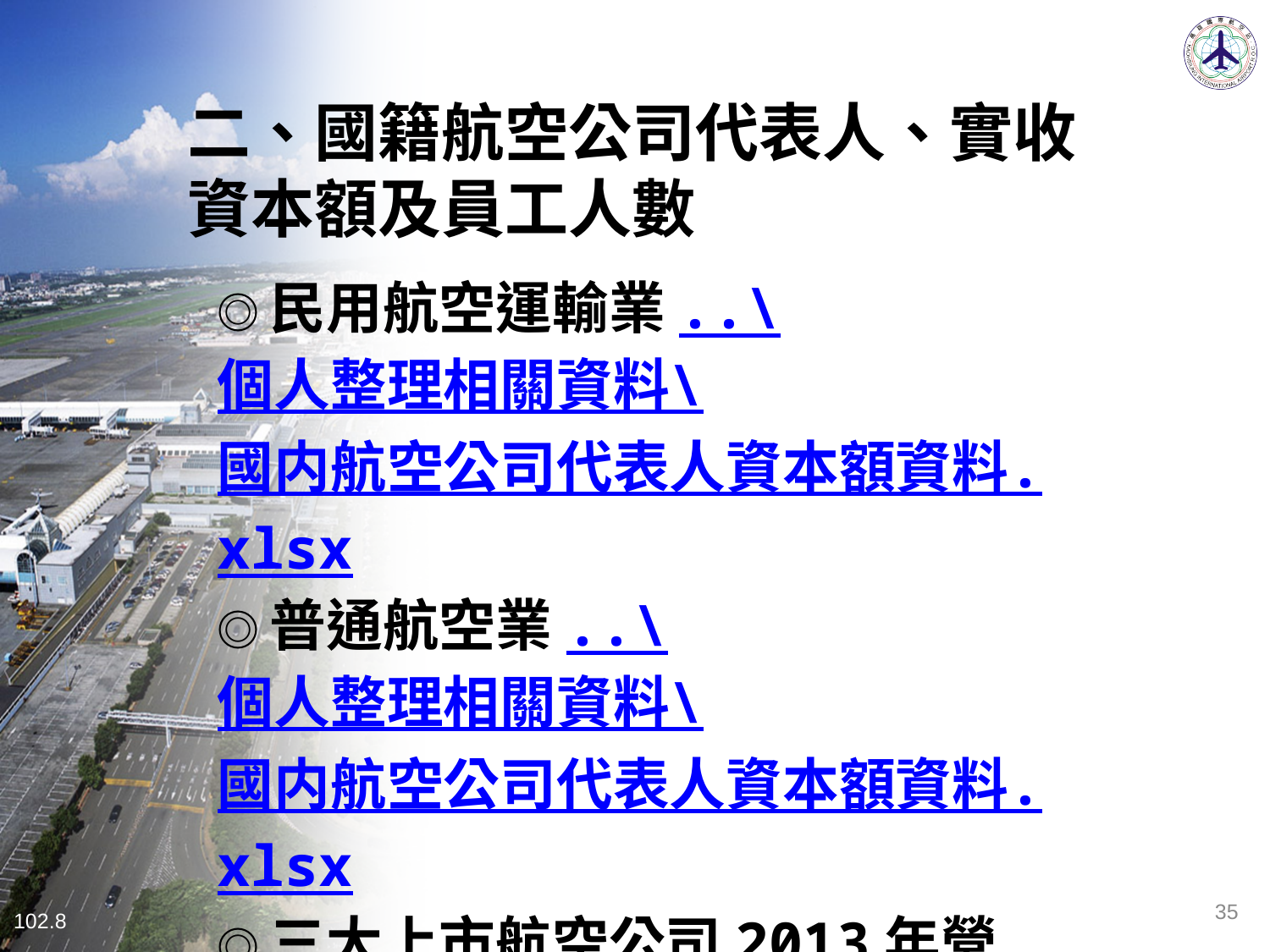

二、國籍航空公司代表人、實收資本額及員工人數
◎民用航空運輸業..\個人整理相關資料\國内航空公司代表人資本額資料.xlsx
◎普通航空業..\個人整理相關資料\國内航空公司代表人資本額資料.xlsx
◎三大上市航空公司2013年營收及近4年EPS統計..\個人整理相關資料\國內上市櫃航空營收資料統計.xlsx
35
102.8